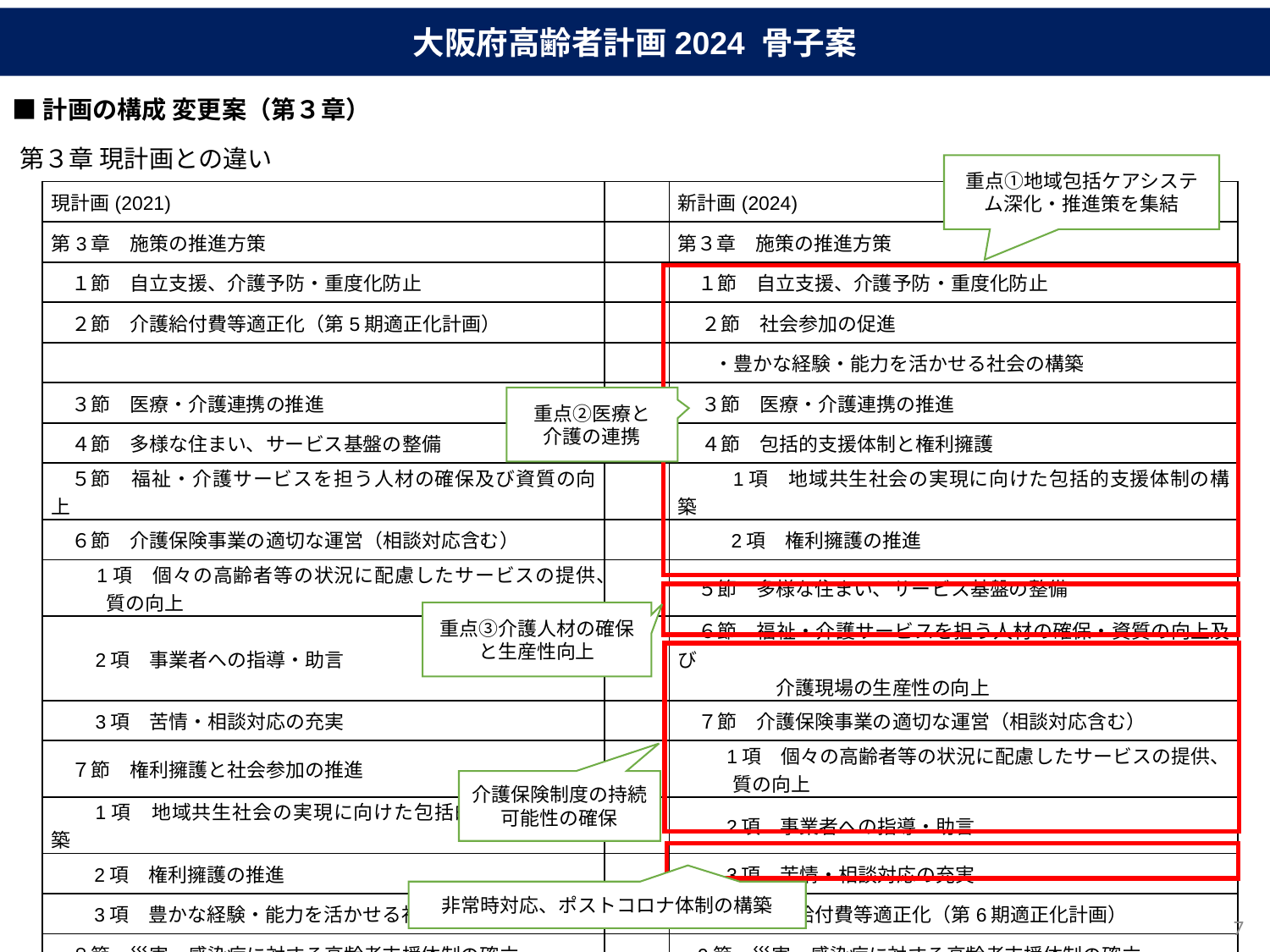

大阪府高齢者計画2024 骨子案
■計画の構成 変更案（第３章）
第３章 現計画との違い
重点①地域包括ケアシステム深化・推進策を集結

| 現計画(2021) |  | 新計画(2024) |
| --- | --- | --- |
| 第3章　施策の推進方策 |  | 第３章　施策の推進方策 |
| １節　自立支援、介護予防・重度化防止 |  | １節　自立支援、介護予防・重度化防止 |
| ２節　介護給付費等適正化（第5期適正化計画） |  | ２節　社会参加の促進 |
|  |  | ・豊かな経験・能力を活かせる社会の構築 |
| ３節　医療・介護連携の推進 |  | ３節　医療・介護連携の推進 |
| ４節　多様な住まい、サービス基盤の整備 |  | ４節　包括的支援体制と権利擁護 |
| ５節　福祉・介護サービスを担う人材の確保及び資質の向上 |  | 1項　地域共生社会の実現に向けた包括的支援体制の構築 |
| ６節　介護保険事業の適切な運営（相談対応含む） |  | 2項　権利擁護の推進 |
| 1項　個々の高齢者等の状況に配慮したサービスの提供、質の向上 |  | ５節　多様な住まい、サービス基盤の整備 |
| 2項　事業者への指導・助言 |  | ６節　福祉・介護サービスを担う人材の確保・資質の向上及び 　　　　介護現場の生産性の向上 |
| 3項　苦情・相談対応の充実 |  | ７節　介護保険事業の適切な運営（相談対応含む） |
| ７節　権利擁護と社会参加の推進 |  | 1項　個々の高齢者等の状況に配慮したサービスの提供、質の向上 |
| 1項　地域共生社会の実現に向けた包括的支援体制の構築 |  | 2項　事業者への指導・助言 |
| 2項　権利擁護の推進 |  | 3項　苦情・相談対応の充実 |
| 3項　豊かな経験・能力を活かせる社会の構築 |  | ８節　介護給付費等適正化（第6期適正化計画） |
| ８節　災害・感染症に対する高齢者支援体制の確立 |  | 9節　災害・感染症に対する高齢者支援体制の確立 |

重点②医療と
介護の連携

重点③介護人材の確保と生産性向上

介護保険制度の持続可能性の確保

非常時対応、ポストコロナ体制の構築
7